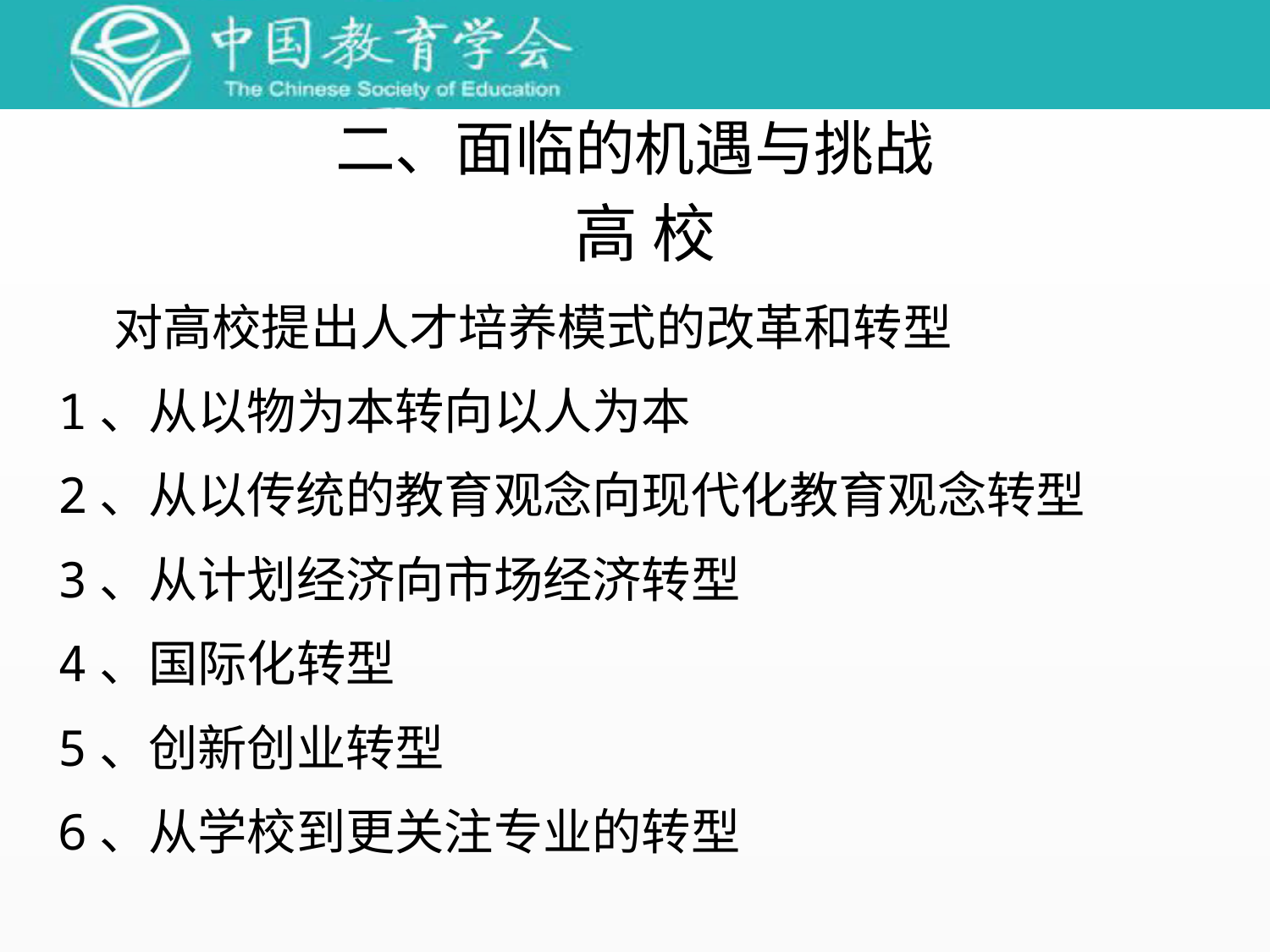

二、面临的机遇与挑战
高 校
    对高校提出人才培养模式的改革和转型
1、从以物为本转向以人为本
2、从以传统的教育观念向现代化教育观念转型
3、从计划经济向市场经济转型
4、国际化转型
5、创新创业转型
6、从学校到更关注专业的转型